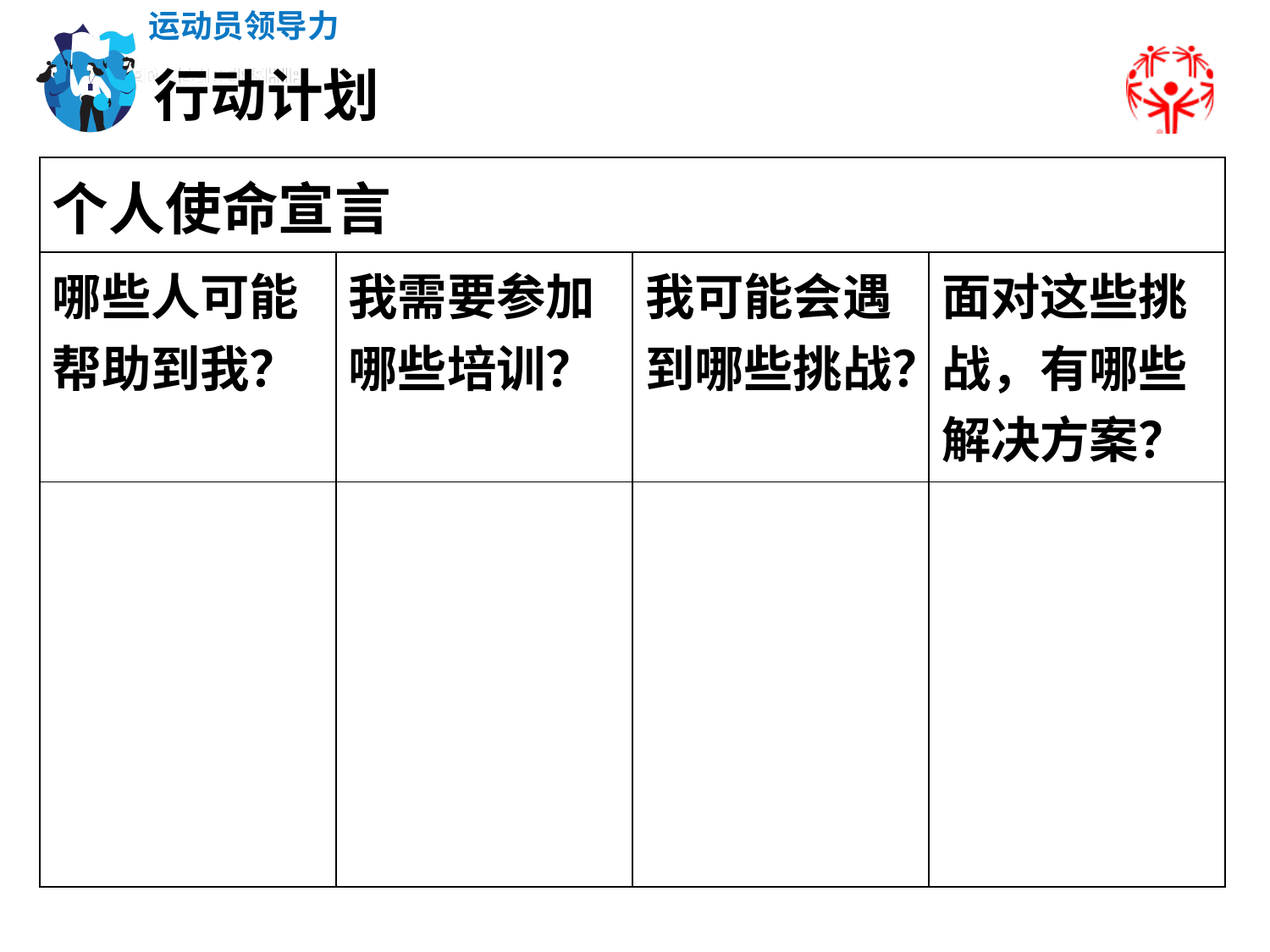

运动员领导力
LIDERAZGO DE ATLETAS
行动计划
| 个人使命宣言 |  |  |  |
| --- | --- | --- | --- |
| 哪些人可能帮助到我？ | 我需要参加哪些培训？ | 我可能会遇到哪些挑战？ | 面对这些挑战，有哪些解决方案？ |
|  |  |  |  |